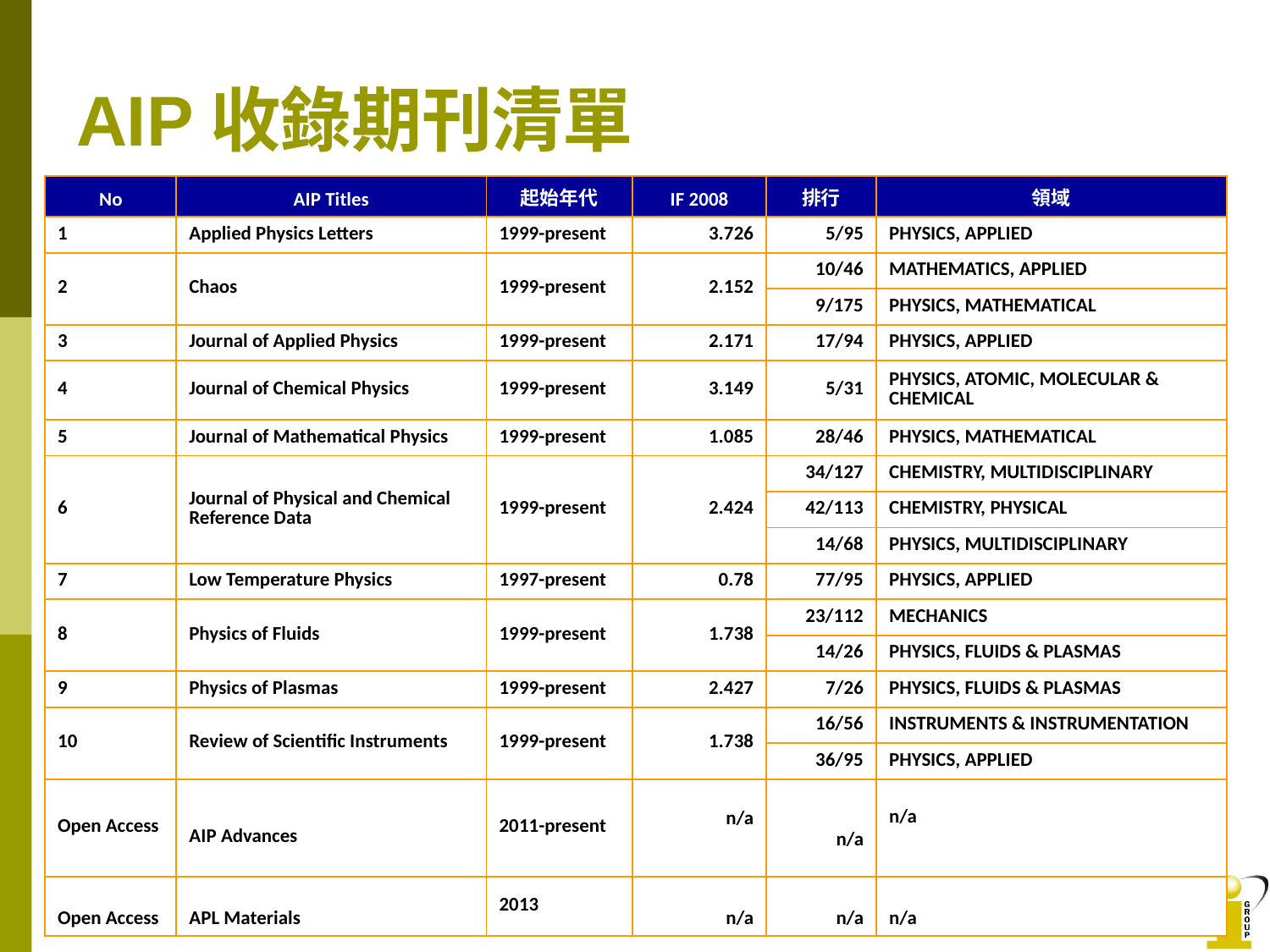

# AIP收錄期刊清單
| No | AIP Titles | 起始年代 | IF 2008 | 排行 | 領域 |
| --- | --- | --- | --- | --- | --- |
| 1 | Applied Physics Letters | 1999-present | 3.726 | 5/95 | PHYSICS, APPLIED |
| 2 | Chaos | 1999-present | 2.152 | 10/46 | MATHEMATICS, APPLIED |
|  |  |  |  | 9/175 | PHYSICS, MATHEMATICAL |
| 3 | Journal of Applied Physics | 1999-present | 2.171 | 17/94 | PHYSICS, APPLIED |
| 4 | Journal of Chemical Physics | 1999-present | 3.149 | 5/31 | PHYSICS, ATOMIC, MOLECULAR & CHEMICAL |
| 5 | Journal of Mathematical Physics | 1999-present | 1.085 | 28/46 | PHYSICS, MATHEMATICAL |
| 6 | Journal of Physical and Chemical Reference Data | 1999-present | 2.424 | 34/127 | CHEMISTRY, MULTIDISCIPLINARY |
|  |  |  |  | 42/113 | CHEMISTRY, PHYSICAL |
|  |  |  |  | 14/68 | PHYSICS, MULTIDISCIPLINARY |
| 7 | Low Temperature Physics | 1997-present | 0.78 | 77/95 | PHYSICS, APPLIED |
| 8 | Physics of Fluids | 1999-present | 1.738 | 23/112 | MECHANICS |
|  |  |  |  | 14/26 | PHYSICS, FLUIDS & PLASMAS |
| 9 | Physics of Plasmas | 1999-present | 2.427 | 7/26 | PHYSICS, FLUIDS & PLASMAS |
| 10 | Review of Scientific Instruments | 1999-present | 1.738 | 16/56 | INSTRUMENTS & INSTRUMENTATION |
|  |  |  |  | 36/95 | PHYSICS, APPLIED |
| Open Access | AIP Advances | 2011-present | n/a | n/a | n/a |
| Open Access | APL Materials | 2013 | n/a | n/a | n/a |